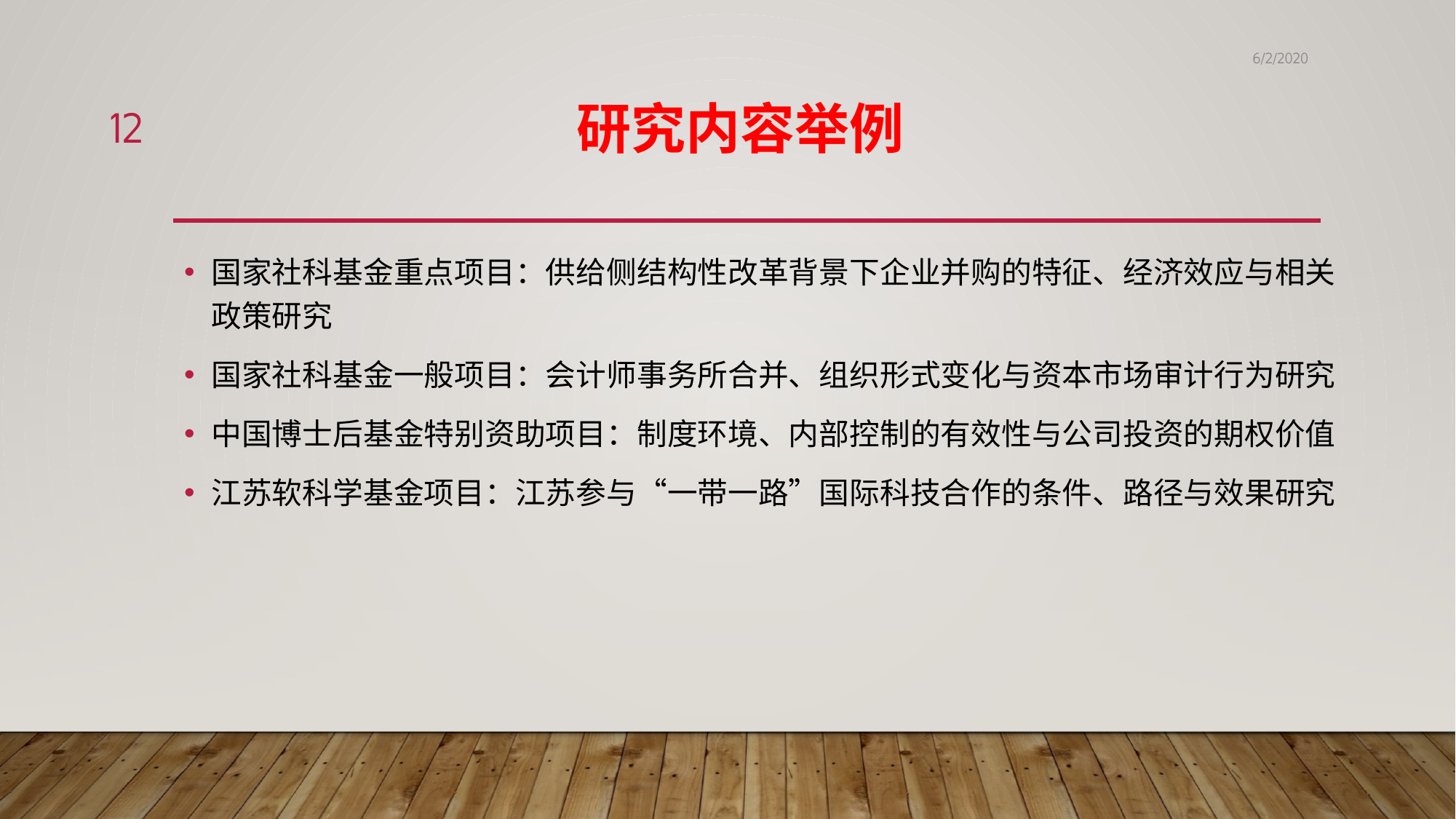

6/2/2020
12
# 研究内容举例
国家社科基金重点项目：供给侧结构性改革背景下企业并购的特征、经济效应与相关政策研究
国家社科基金一般项目：会计师事务所合并、组织形式变化与资本市场审计行为研究
中国博士后基金特别资助项目：制度环境、内部控制的有效性与公司投资的期权价值
江苏软科学基金项目：江苏参与“一带一路”国际科技合作的条件、路径与效果研究